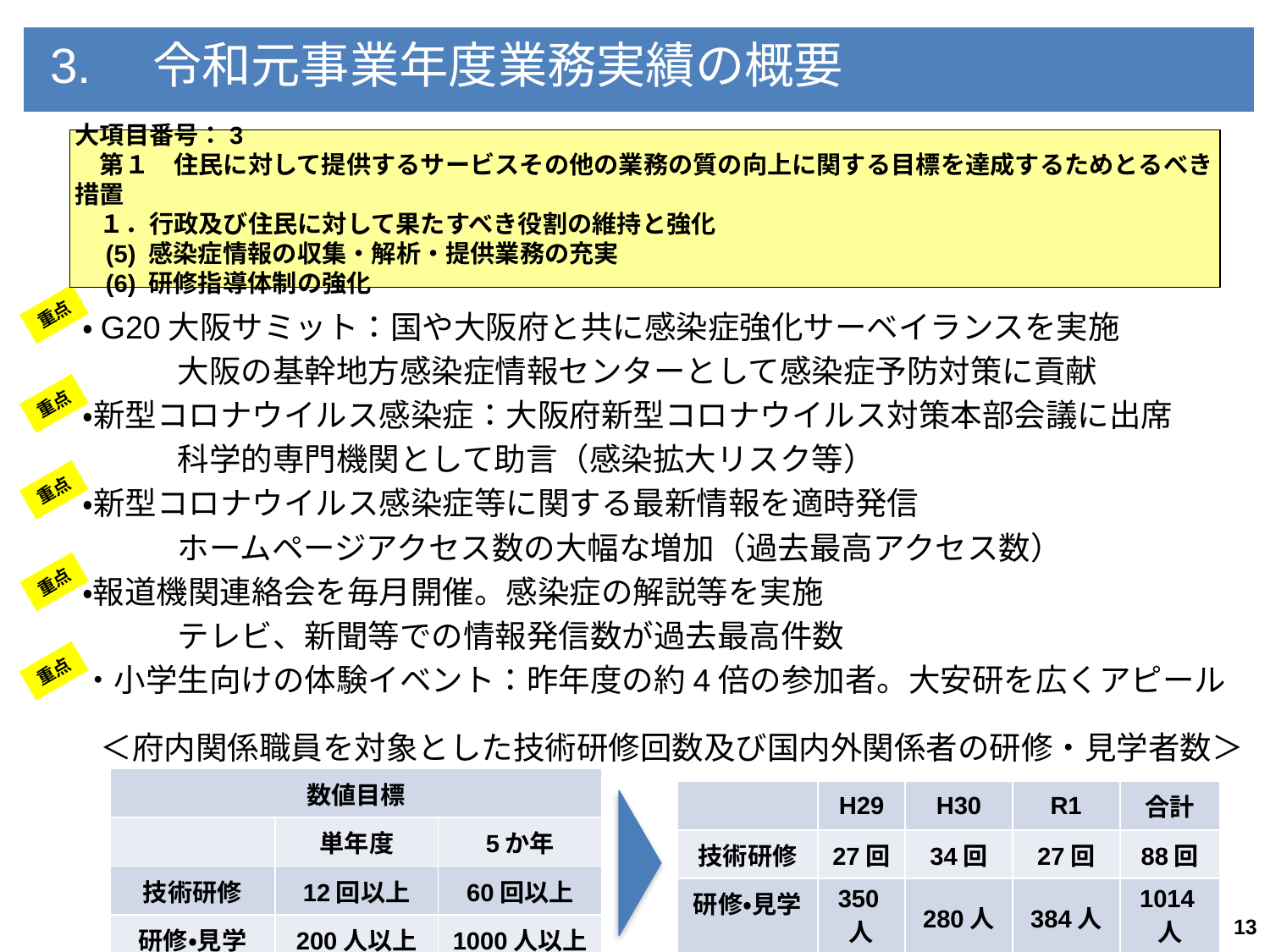

3.　令和元事業年度業務実績の概要
大項目番号：3
　第１　住民に対して提供するサービスその他の業務の質の向上に関する目標を達成するためとるべき措置
　１．行政及び住民に対して果たすべき役割の維持と強化
　(5) 感染症情報の収集・解析・提供業務の充実
　(6) 研修指導体制の強化
・G20大阪サミット：国や大阪府と共に感染症強化サーベイランスを実施
　　　大阪の基幹地方感染症情報センターとして感染症予防対策に貢献
・新型コロナウイルス感染症：大阪府新型コロナウイルス対策本部会議に出席
　　　科学的専門機関として助言（感染拡大リスク等）
・新型コロナウイルス感染症等に関する最新情報を適時発信
　　　ホームページアクセス数の大幅な増加（過去最高アクセス数）
・報道機関連絡会を毎月開催。感染症の解説等を実施
　　　テレビ、新聞等での情報発信数が過去最高件数
・小学生向けの体験イベント：昨年度の約4倍の参加者。大安研を広くアピール
重点
重点
重点
重点
重点
＜府内関係職員を対象とした技術研修回数及び国内外関係者の研修・見学者数＞
| 数値目標 |  |  |
| --- | --- | --- |
|  | 単年度 | 5か年 |
| 技術研修 | 12回以上 | 60回以上 |
| 研修・見学 | 200人以上 | 1000人以上 |
|  | H29 | H30 | R1 | 合計 |
| --- | --- | --- | --- | --- |
| 技術研修 | 27回 | 34回 | 27回 | 88回 |
| 研修・見学 | 350人 | 280人 | 384人 | 1014人 |

13